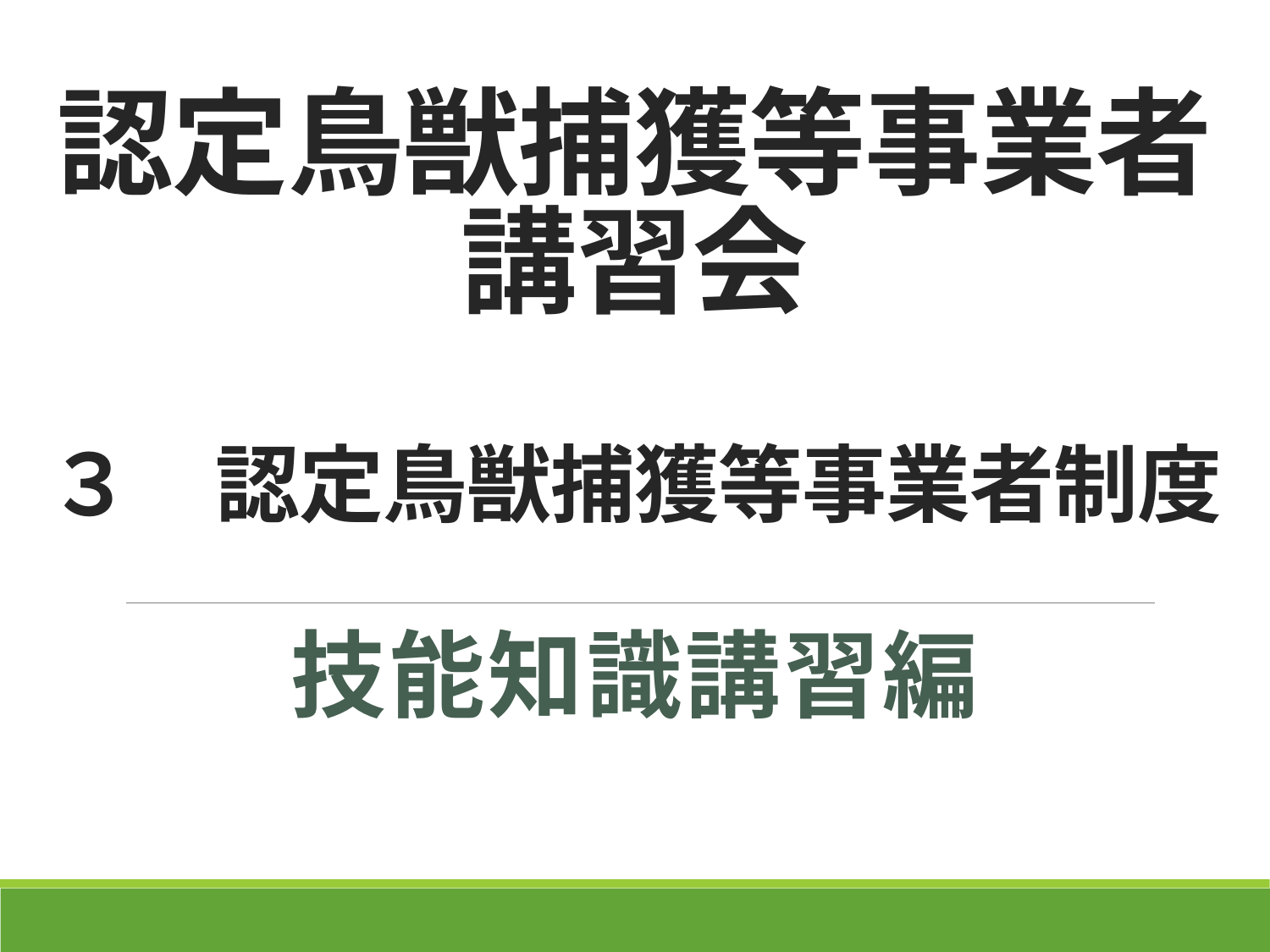

# 認定鳥獣捕獲等事業者 講習会 ３　認定鳥獣捕獲等事業者制度
技能知識講習編